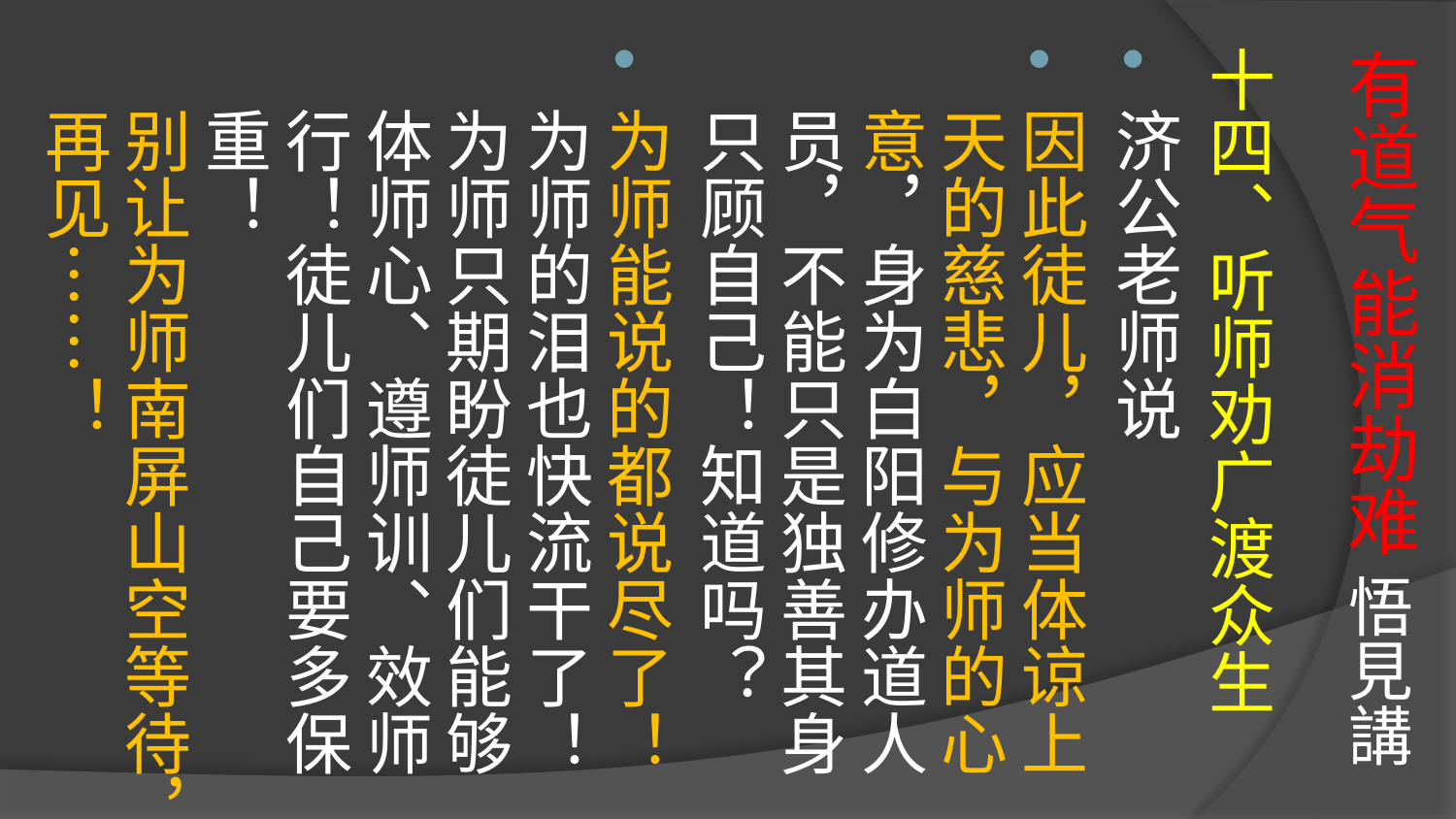

# 有道气能消劫难 悟見講
十四、听师劝广渡众生
济公老师说
因此徒儿，应当体谅上天的慈悲，与为师的心意，身为白阳修办道人员，不能只是独善其身只顾自己！知道吗？
为师能说的都说尽了！为师的泪也快流干了！为师只期盼徒儿们能够体师心、遵师训、效师行！徒儿们自己要多保重！
别让为师南屏山空等待，再见……！